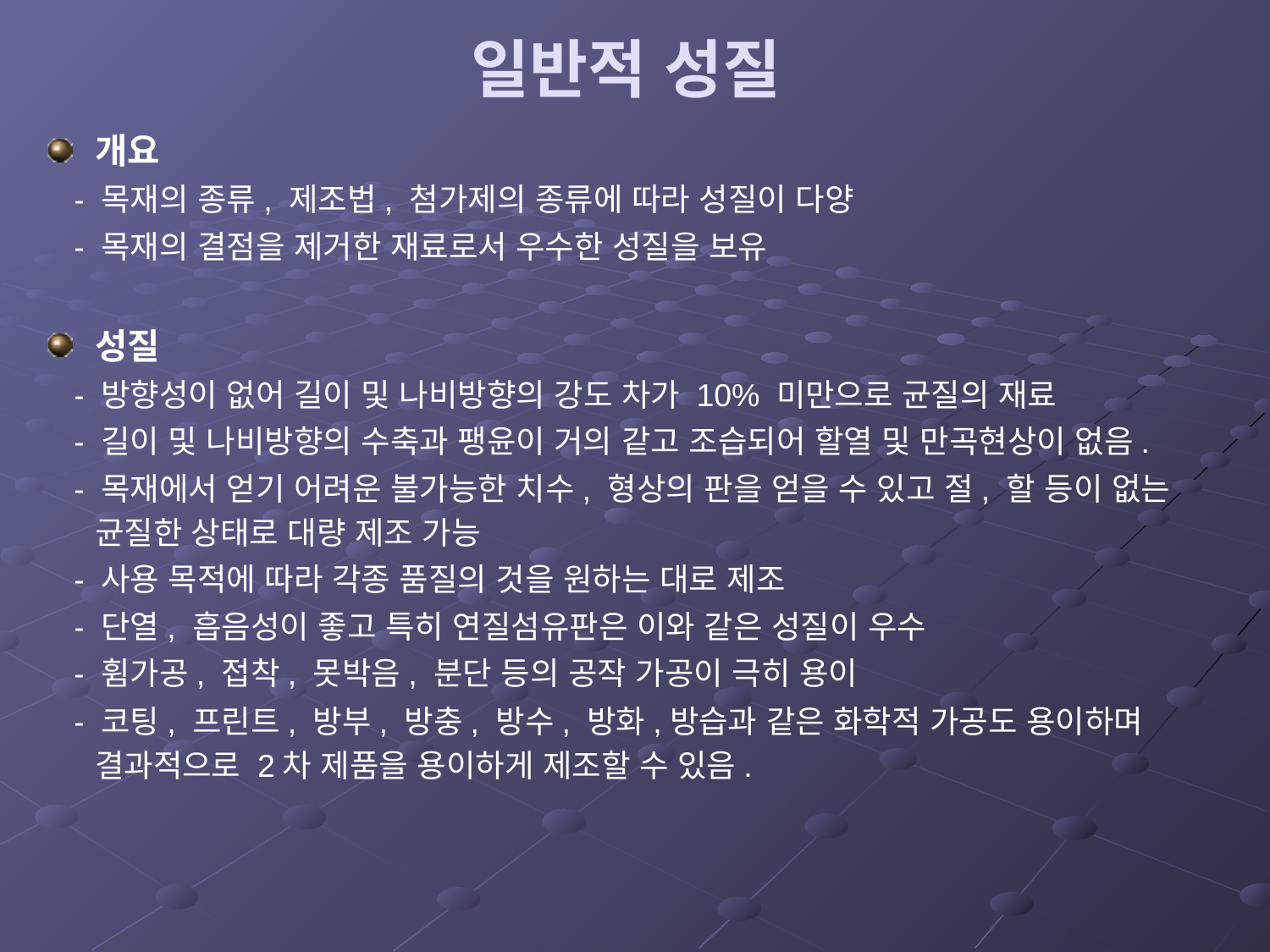

# 일반적 성질
개요
   - 목재의 종류, 제조법, 첨가제의 종류에 따라 성질이 다양
   - 목재의 결점을 제거한 재료로서 우수한 성질을 보유

성질
   - 방향성이 없어 길이 및 나비방향의 강도 차가 10% 미만으로 균질의 재료
   - 길이 및 나비방향의 수축과 팽윤이 거의 같고 조습되어 할열 및 만곡현상이 없음.
   - 목재에서 얻기 어려운 불가능한 치수, 형상의 판을 얻을 수 있고 절, 할 등이 없는 균질한 상태로 대량 제조 가능
   - 사용 목적에 따라 각종 품질의 것을 원하는 대로 제조
   - 단열, 흡음성이 좋고 특히 연질섬유판은 이와 같은 성질이 우수
   - 휨가공, 접착, 못박음, 분단 등의 공작 가공이 극히 용이
   - 코팅, 프린트, 방부, 방충, 방수, 방화,방습과 같은 화학적 가공도 용이하며 결과적으로 2차 제품을 용이하게 제조할 수 있음.